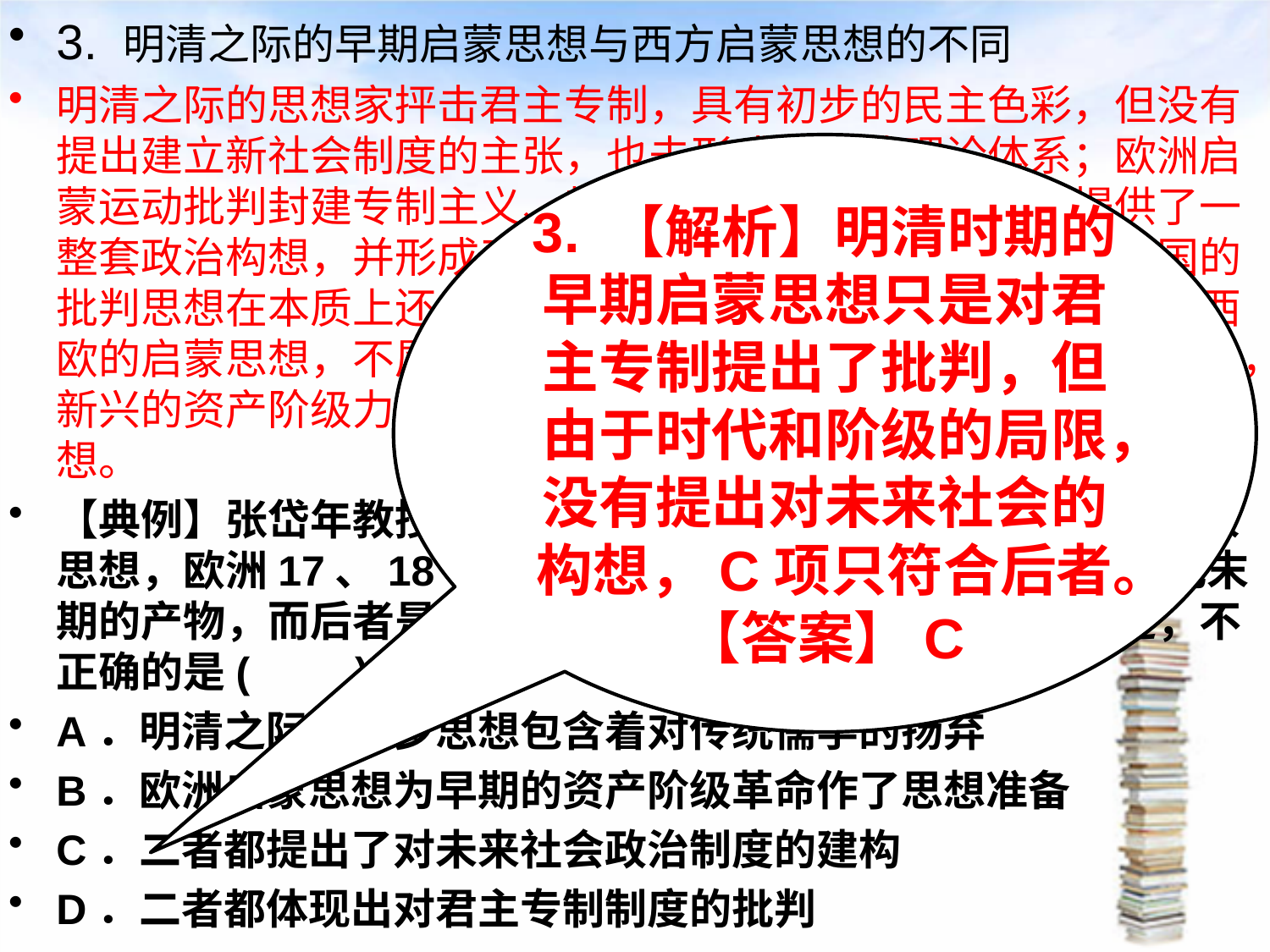

3. 明清之际的早期启蒙思想与西方启蒙思想的不同
明清之际的思想家抨击君主专制，具有初步的民主色彩，但没有提出建立新社会制度的主张，也未形成完整的理论体系；欧洲启蒙运动批判封建专制主义、教权主义，为资本主义社会提供了一整套政治构想，并形成了比较完整的理论体系。明清之际中国的批判思想在本质上还未跳出传统儒学的范畴，在根本上有别于西欧的启蒙思想，不属于资产阶级性质的思想；而西欧启蒙运动时，新兴的资产阶级力量日益壮大，因此其思想属于资产阶级政治思想。
【典例】张岱年教授认为：“中国在明清时期就出现了早期启蒙思想，欧洲17、18世纪也产生了启蒙思想，但前者是中世纪末期的产物，而后者是近代社会的宣言书。”关于二者的表述，不正确的是(　　)
A．明清之际的进步思想包含着对传统儒学的扬弃
B．欧洲启蒙思想为早期的资产阶级革命作了思想准备
C．二者都提出了对未来社会政治制度的建构
D．二者都体现出对君主专制制度的批判
#
3. 【解析】明清时期的早期启蒙思想只是对君主专制提出了批判，但由于时代和阶级的局限，没有提出对未来社会的构想，C项只符合后者。
【答案】C